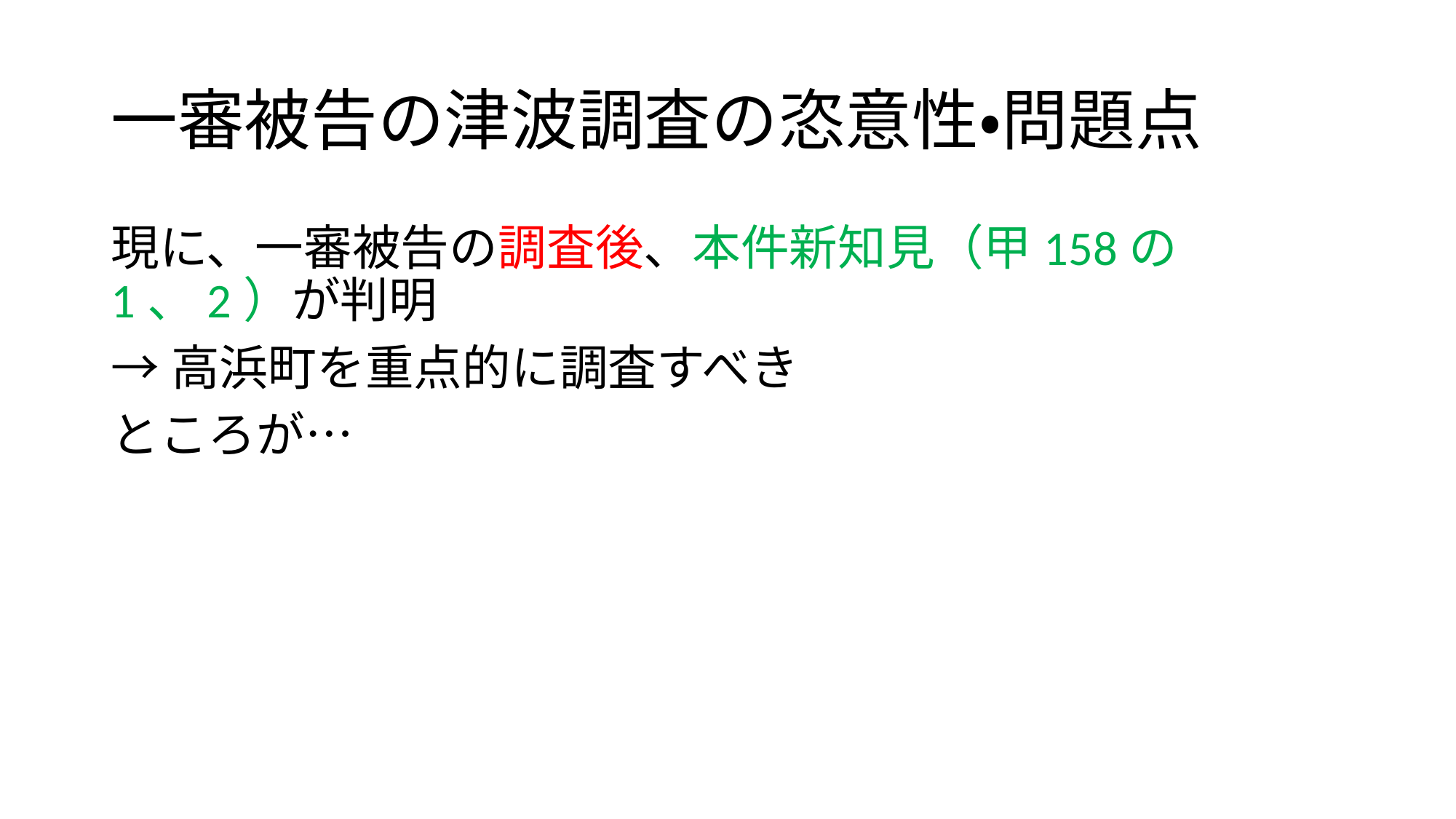

# 一審被告の津波調査の恣意性・問題点
現に、一審被告の調査後、本件新知見（甲158の1、2）が判明
→高浜町を重点的に調査すべき
ところが…